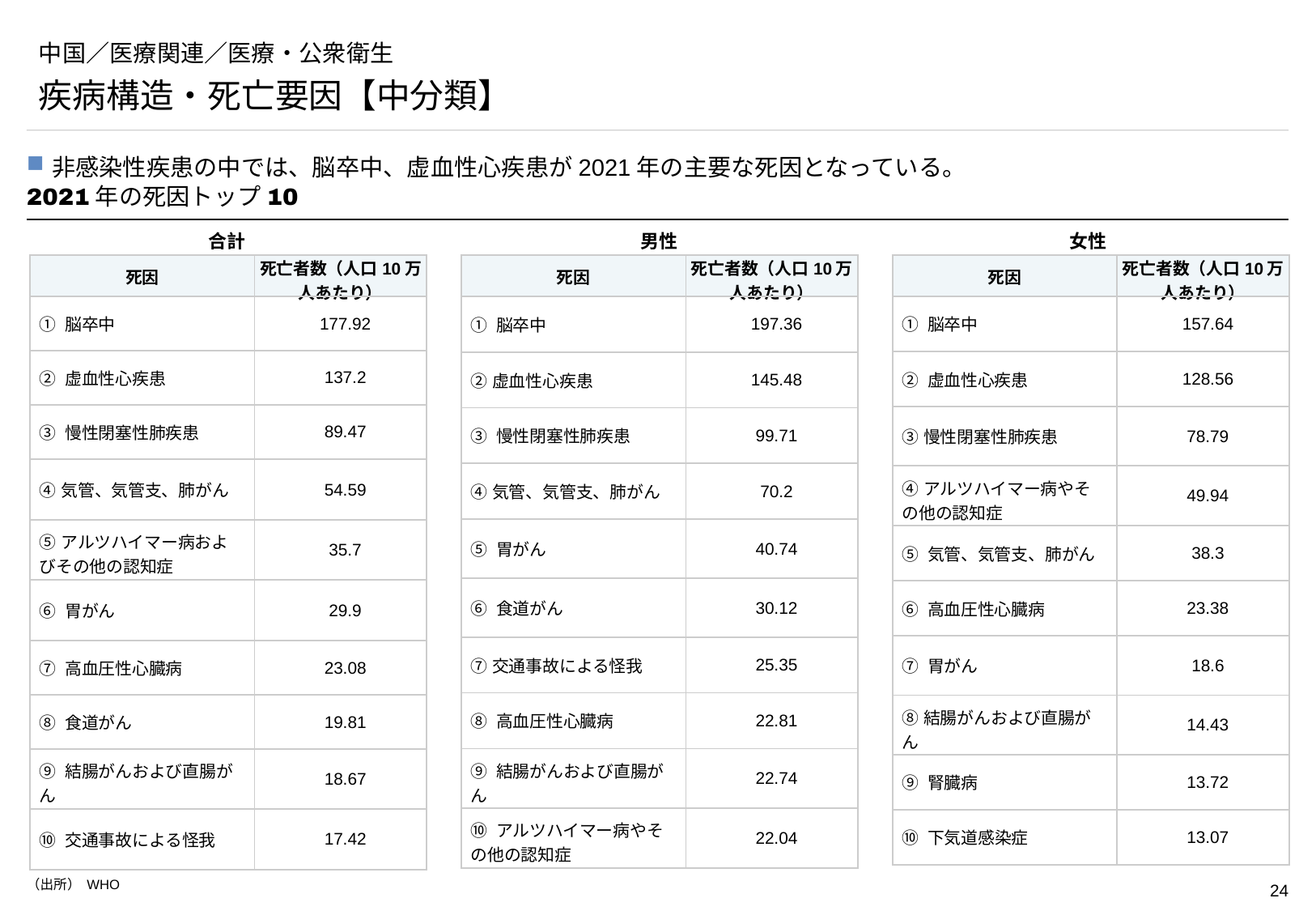

# 中国／医療関連／医療・公衆衛生
疾病構造・死亡要因【中分類】
非感染性疾患の中では、脳卒中、虚血性心疾患が2021年の主要な死因となっている。
2021年の死因トップ10
合計
男性
女性
| 死因 | 死亡者数（人口10万人あたり） |
| --- | --- |
| ➀ 脳卒中 | 197.36 |
| ➁虚血性心疾患 | 145.48 |
| ➂ 慢性閉塞性肺疾患 | 99.71 |
| ➃気管、気管支、肺がん | 70.2 |
| ➄ 胃がん | 40.74 |
| ➅ 食道がん | 30.12 |
| ➆交通事故による怪我 | 25.35 |
| ➇ 高血圧性心臓病 | 22.81 |
| ➈ 結腸がんおよび直腸がん | 22.74 |
| ➉ アルツハイマー病やその他の認知症 | 22.04 |
| 死因 | 死亡者数（人口10万人あたり） |
| --- | --- |
| ➀ 脳卒中 | 157.64 |
| ➁ 虚血性心疾患 | 128.56 |
| ➂慢性閉塞性肺疾患 | 78.79 |
| ➃アルツハイマー病やその他の認知症 | 49.94 |
| ➄ 気管、気管支、肺がん | 38.3 |
| ➅ 高血圧性心臓病 | 23.38 |
| ➆ 胃がん | 18.6 |
| ➇結腸がんおよび直腸がん | 14.43 |
| ➈ 腎臓病 | 13.72 |
| ➉ 下気道感染症 | 13.07 |
| 死因 | 死亡者数（人口10万人あたり） |
| --- | --- |
| ➀ 脳卒中 | 177.92 |
| ➁ 虚血性心疾患 | 137.2 |
| ➂ 慢性閉塞性肺疾患 | 89.47 |
| ➃気管、気管支、肺がん | 54.59 |
| ➄アルツハイマー病およびその他の認知症 | 35.7 |
| ➅ 胃がん | 29.9 |
| ➆ 高血圧性心臓病 | 23.08 |
| ➇ 食道がん | 19.81 |
| ➈ 結腸がんおよび直腸がん | 18.67 |
| ➉ 交通事故による怪我 | 17.42 |
（出所） WHO